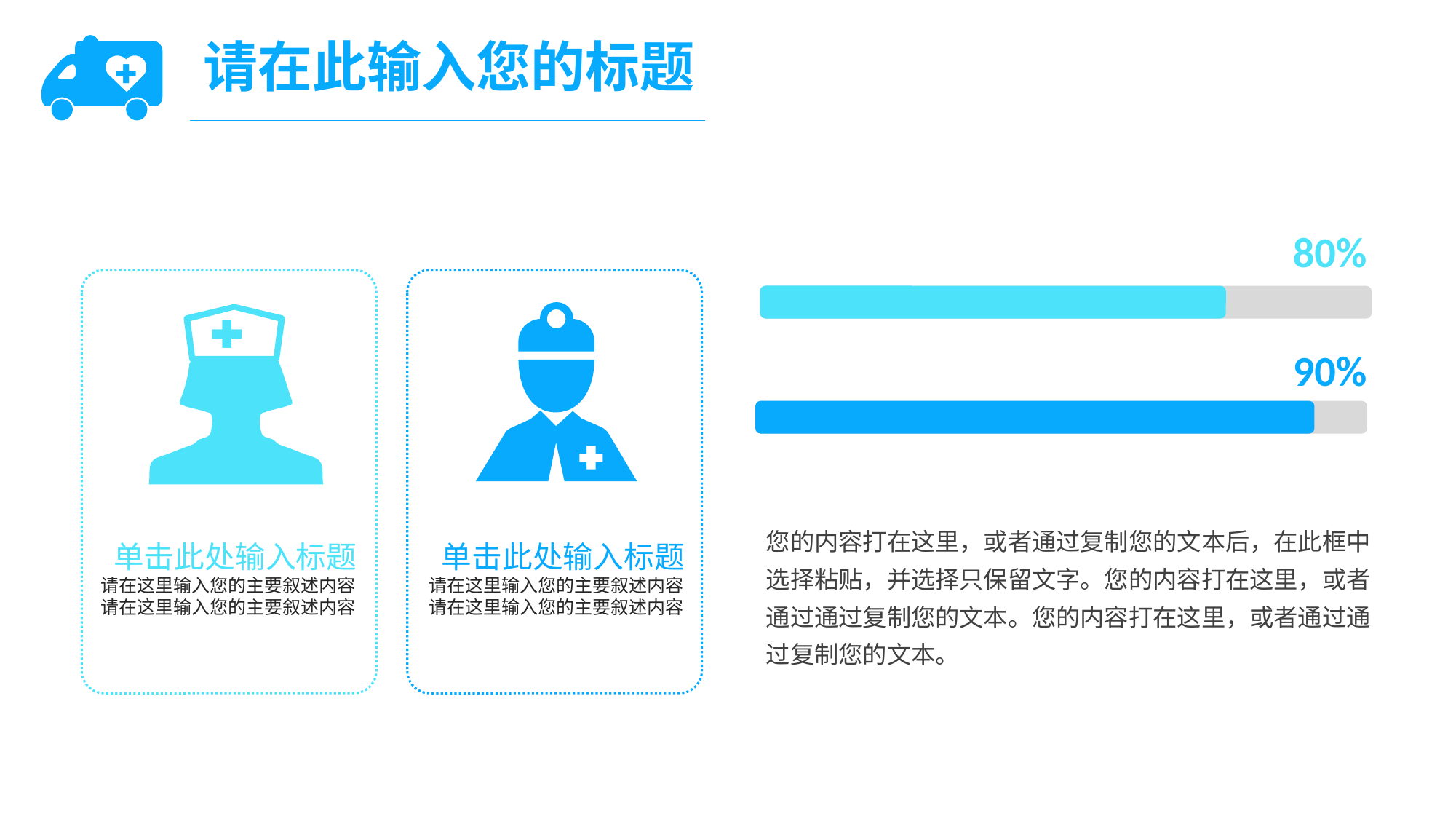

请在此输入您的标题

80%

90%

您的内容打在这里，或者通过复制您的文本后，在此框中选择粘贴，并选择只保留文字。您的内容打在这里，或者通过通过复制您的文本。您的内容打在这里，或者通过通过复制您的文本。
 单击此处输入标题
请在这里输入您的主要叙述内容
请在这里输入您的主要叙述内容

 单击此处输入标题
请在这里输入您的主要叙述内容
请在这里输入您的主要叙述内容